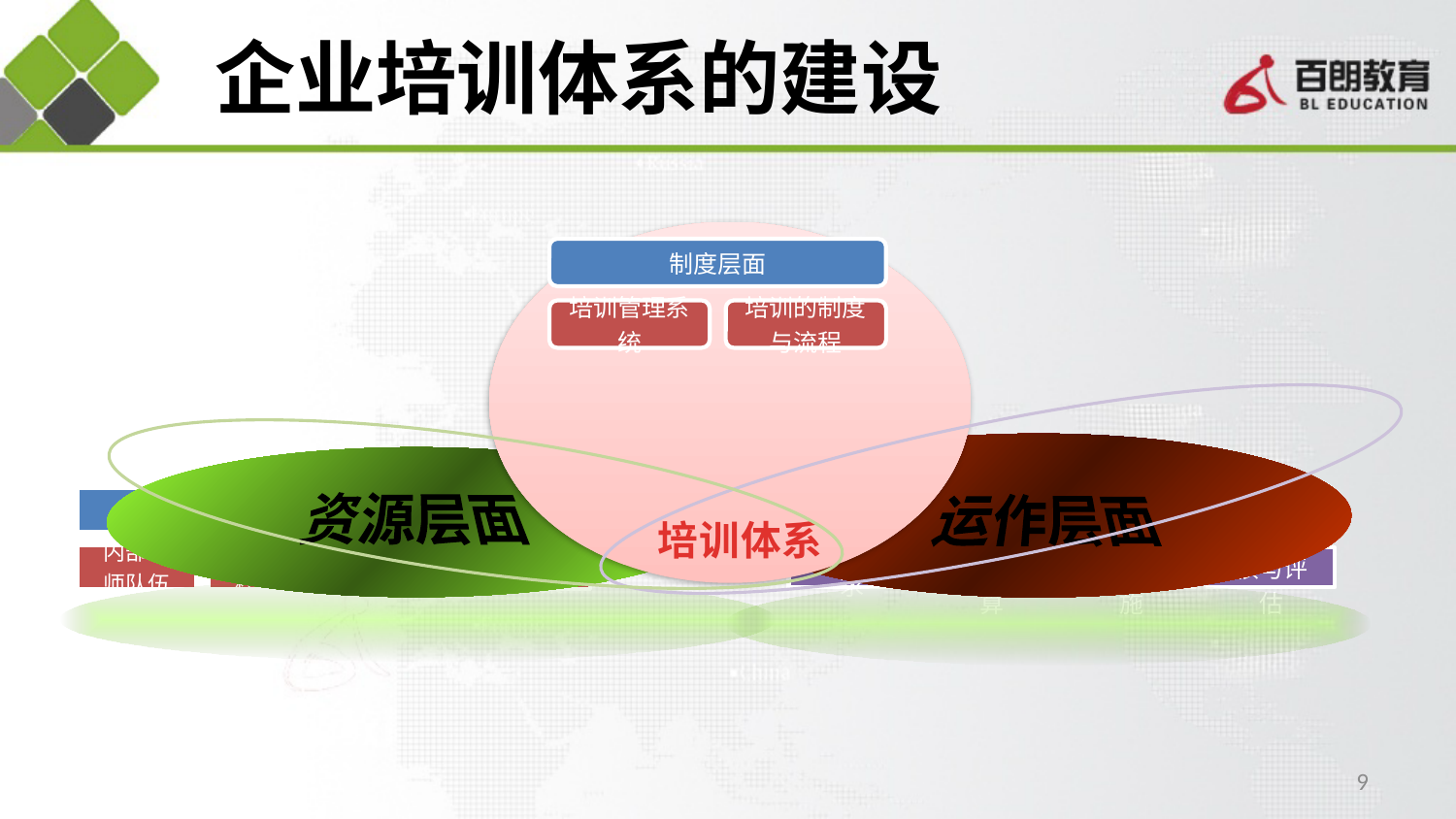

# 企业培训体系的建设

制度层面
培训管理系统
培训的制度与流程

内部讲师队伍
培训课程体系
培训资料库
员工培训档案
资源层面
运作层面
培训需求
培训计划与预算
培训组织与实施
培训考核与评估
培训体系

9